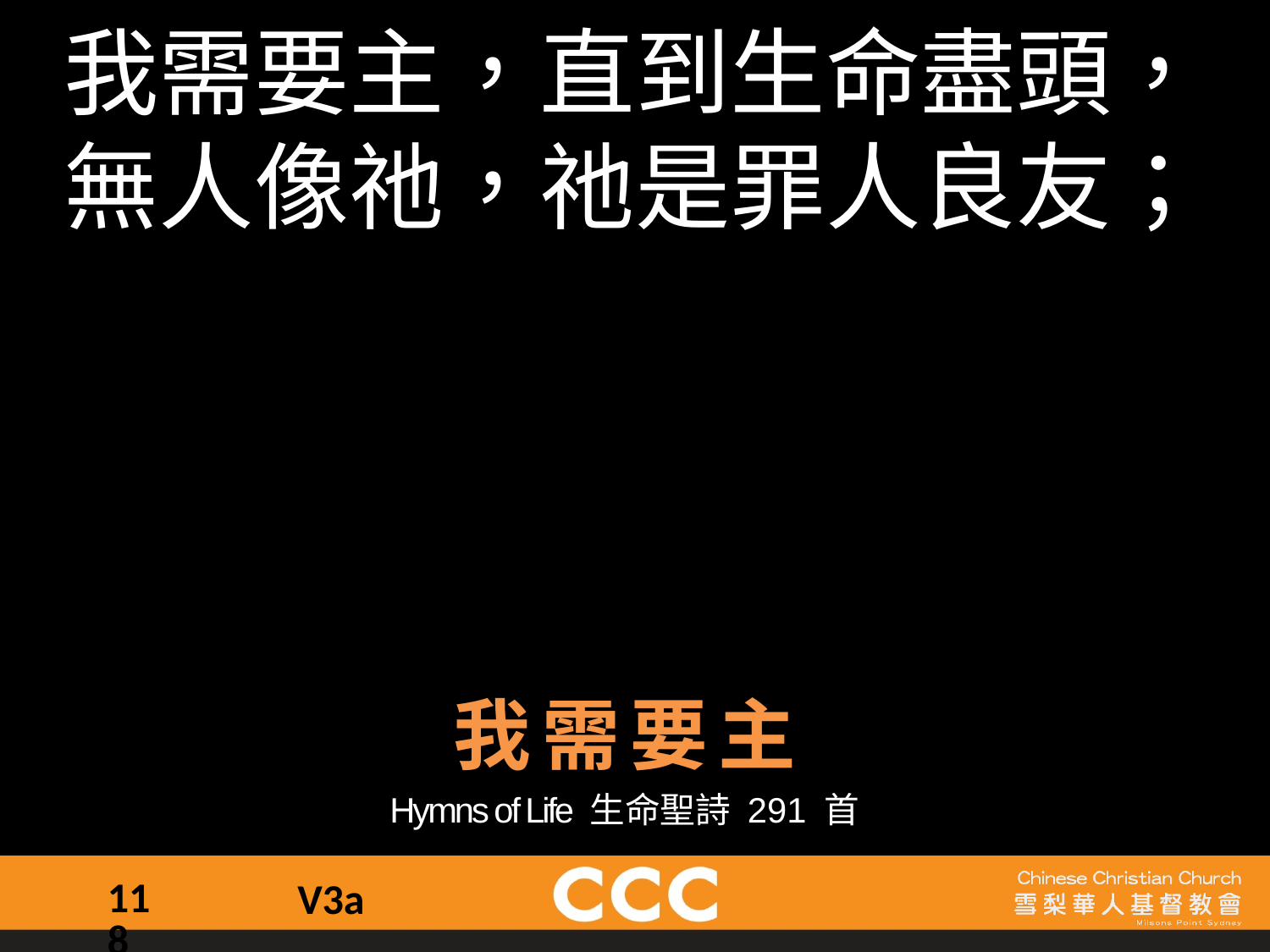

我需要主，直到生命盡頭，
無人像祂，祂是罪人良友；
我需要主
Hymns of Life 生命聖詩 291 首
118
V3a